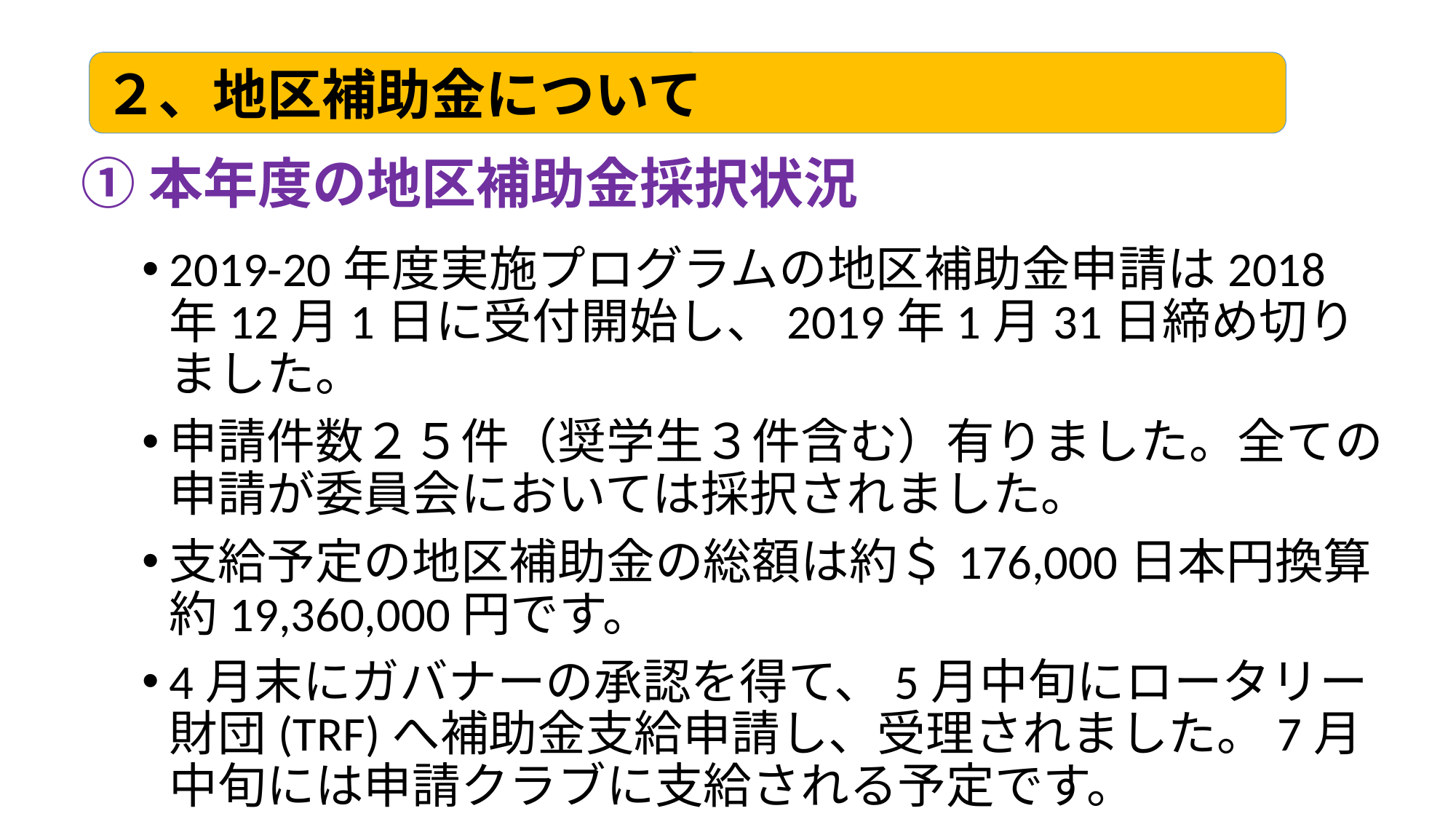

２、地区補助金について
①本年度の地区補助金採択状況
2019-20年度実施プログラムの地区補助金申請は2018年12月1日に受付開始し、2019年1月31日締め切りました。
申請件数２５件（奨学生３件含む）有りました。全ての申請が委員会においては採択されました。
支給予定の地区補助金の総額は約＄176,000日本円換算約19,360,000円です。
4月末にガバナーの承認を得て、5月中旬にロータリー財団(TRF)へ補助金支給申請し、受理されました。7月中旬には申請クラブに支給される予定です。